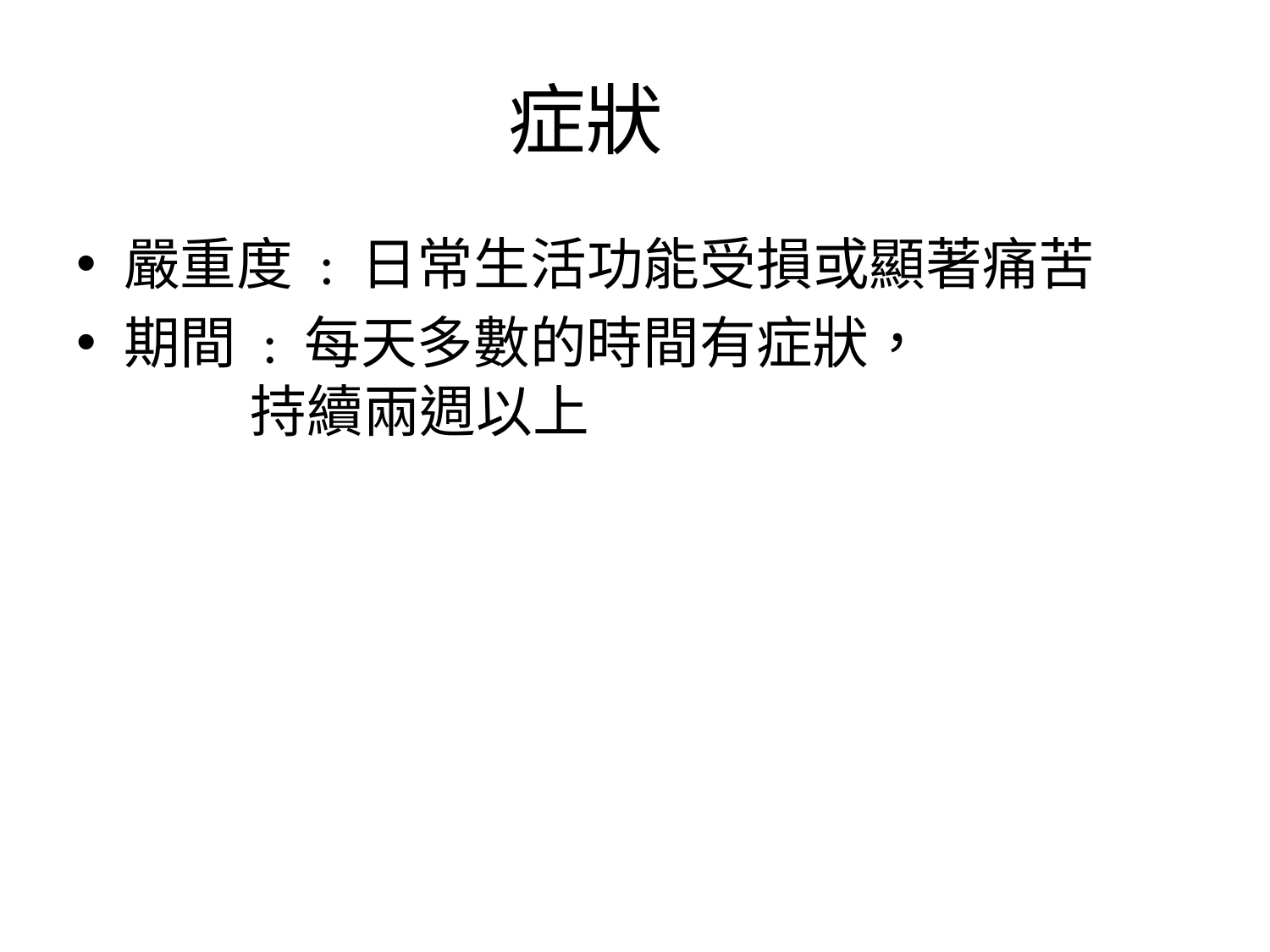

# 症狀
嚴重度 : 日常生活功能受損或顯著痛苦
期間 : 每天多數的時間有症狀，
          持續兩週以上